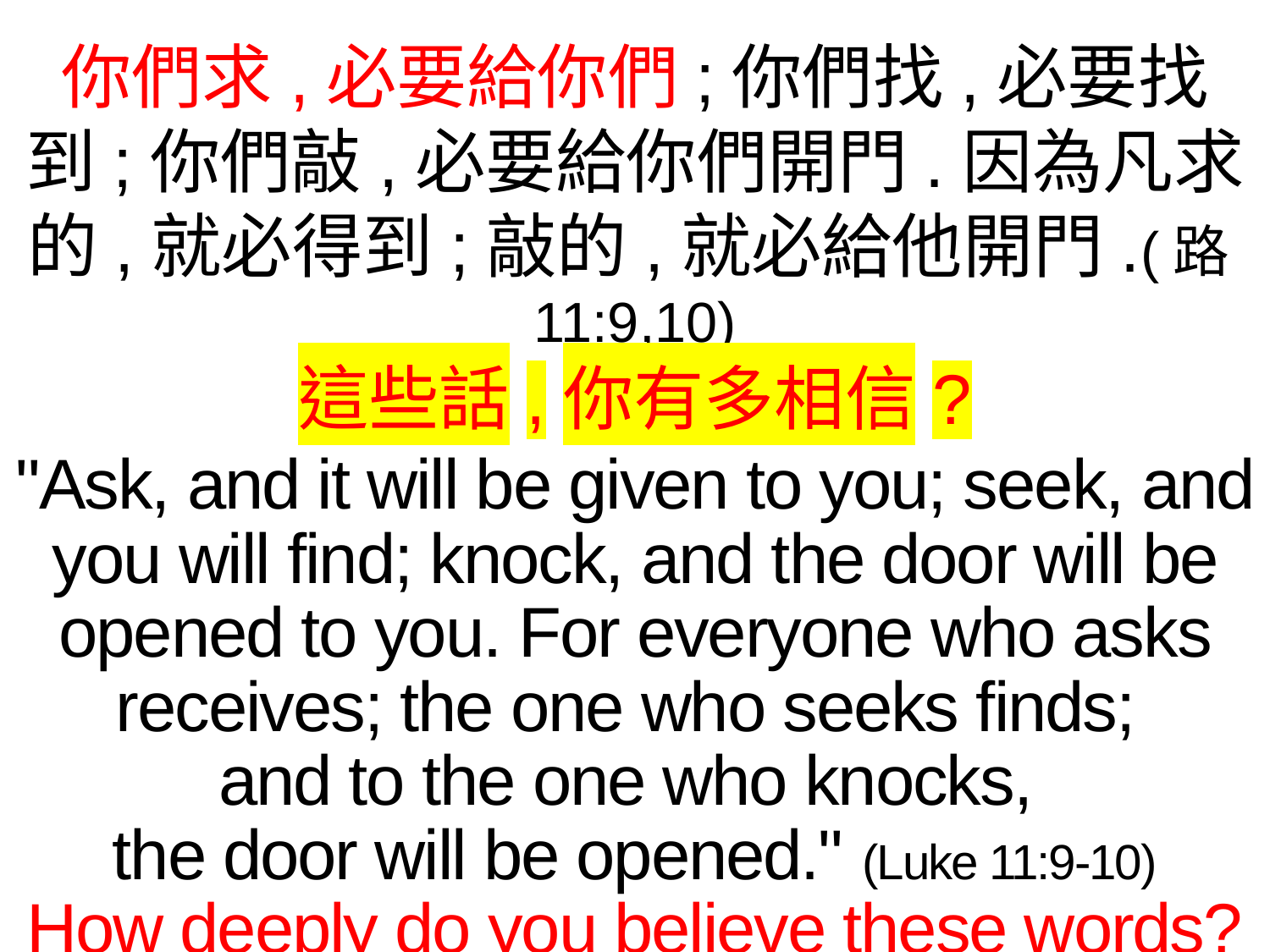

你們求,必要給你們;你們找,必要找到;你們敲,必要給你們開門.因為凡求的,就必得到;敲的,就必給他開門.(路11:9,10)
這些話,你有多相信?
"Ask, and it will be given to you; seek, and you will find; knock, and the door will be opened to you. For everyone who asks receives; the one who seeks finds;
and to the one who knocks,
the door will be opened." (Luke 11:9-10)
How deeply do you believe these words?